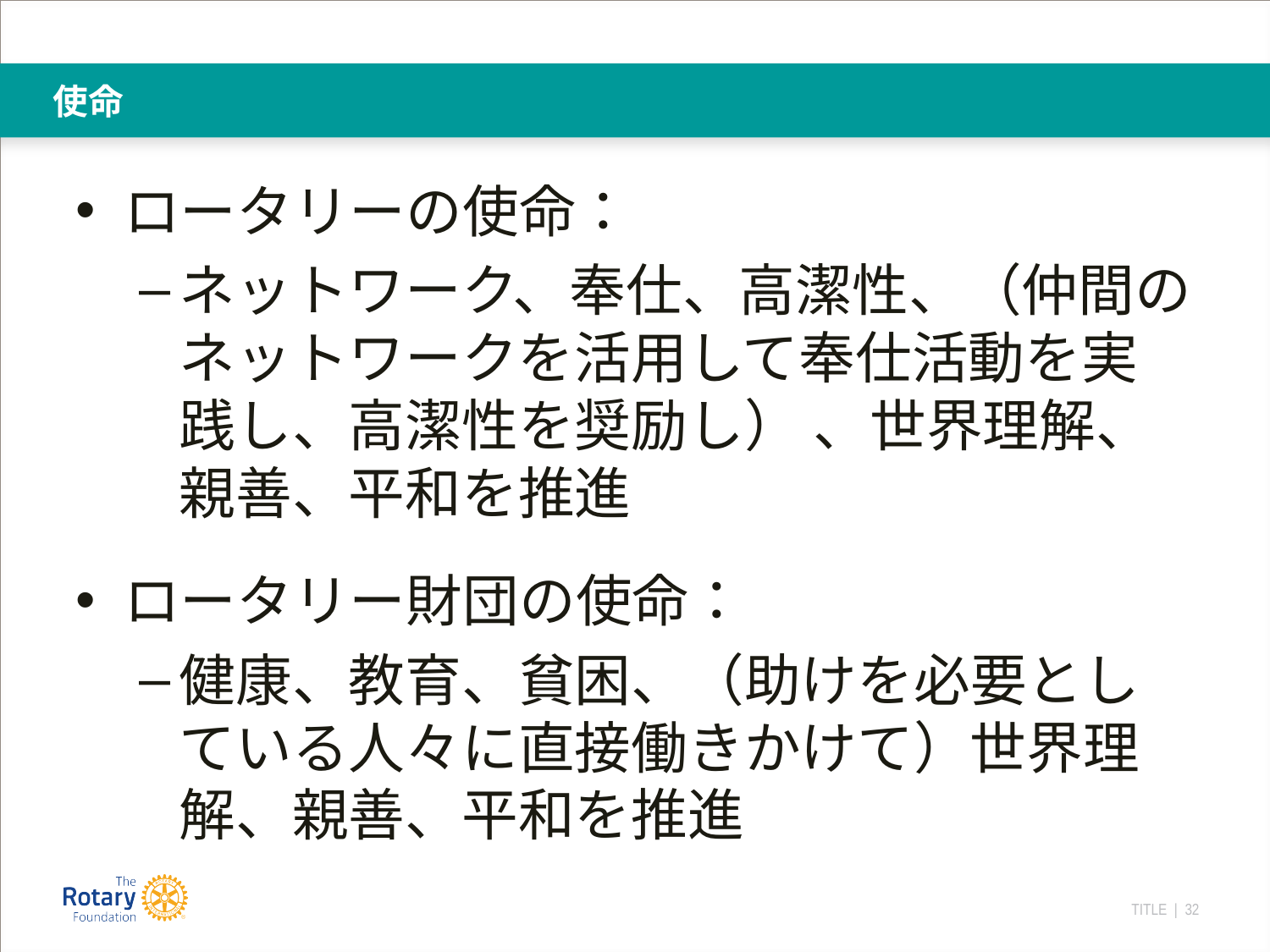

# 使命
ロータリーの使命：
ネットワーク、奉仕、高潔性、（仲間のネットワークを活用して奉仕活動を実践し、高潔性を奨励し） 、世界理解、親善、平和を推進

ロータリー財団の使命：
健康、教育、貧困、（助けを必要としている人々に直接働きかけて）世界理解、親善、平和を推進